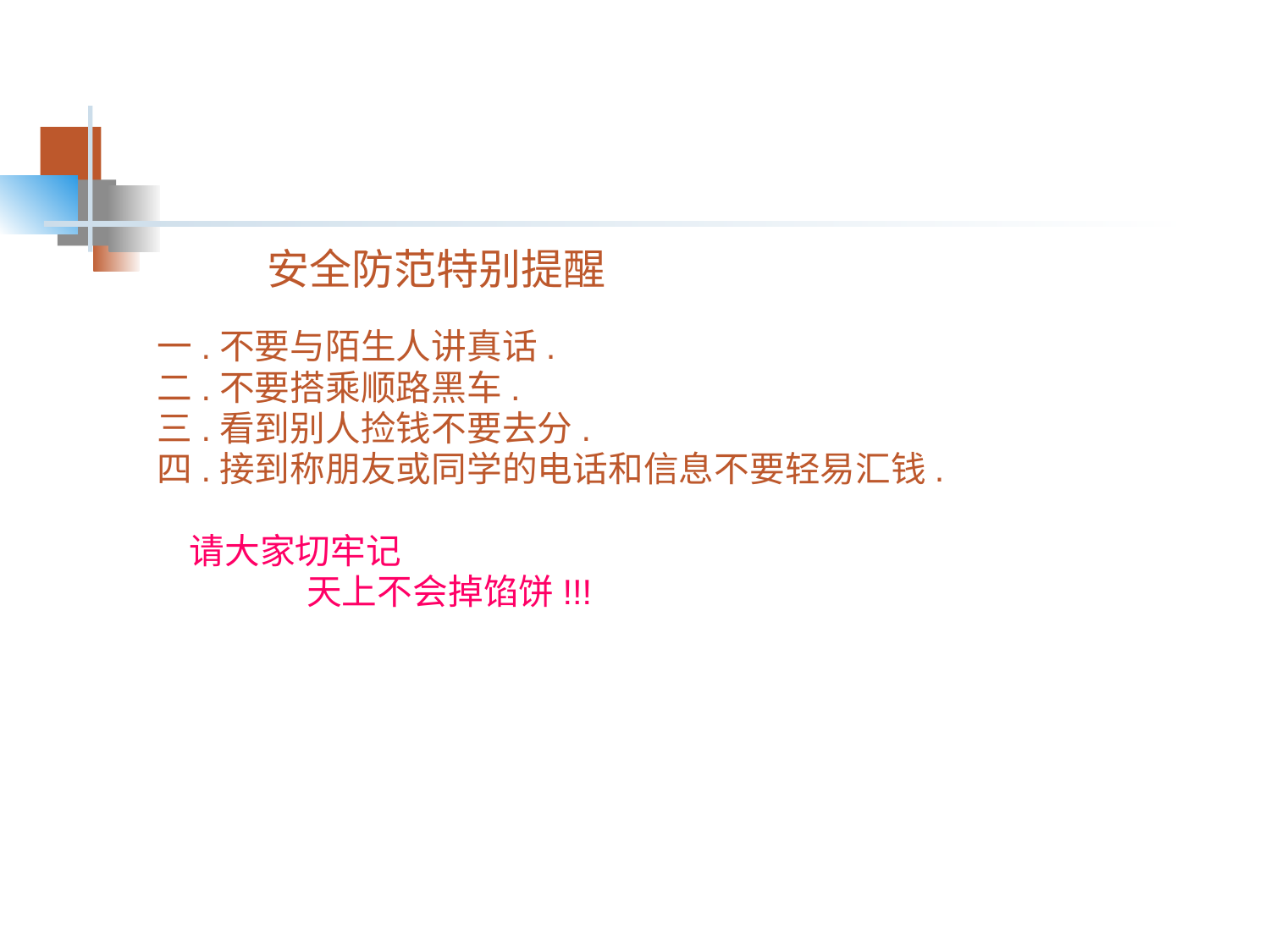

安全防范特别提醒
一.不要与陌生人讲真话.
二.不要搭乘顺路黑车.
三.看到别人捡钱不要去分.
四.接到称朋友或同学的电话和信息不要轻易汇钱.

   请大家切牢记
                  天上不会掉馅饼!!!